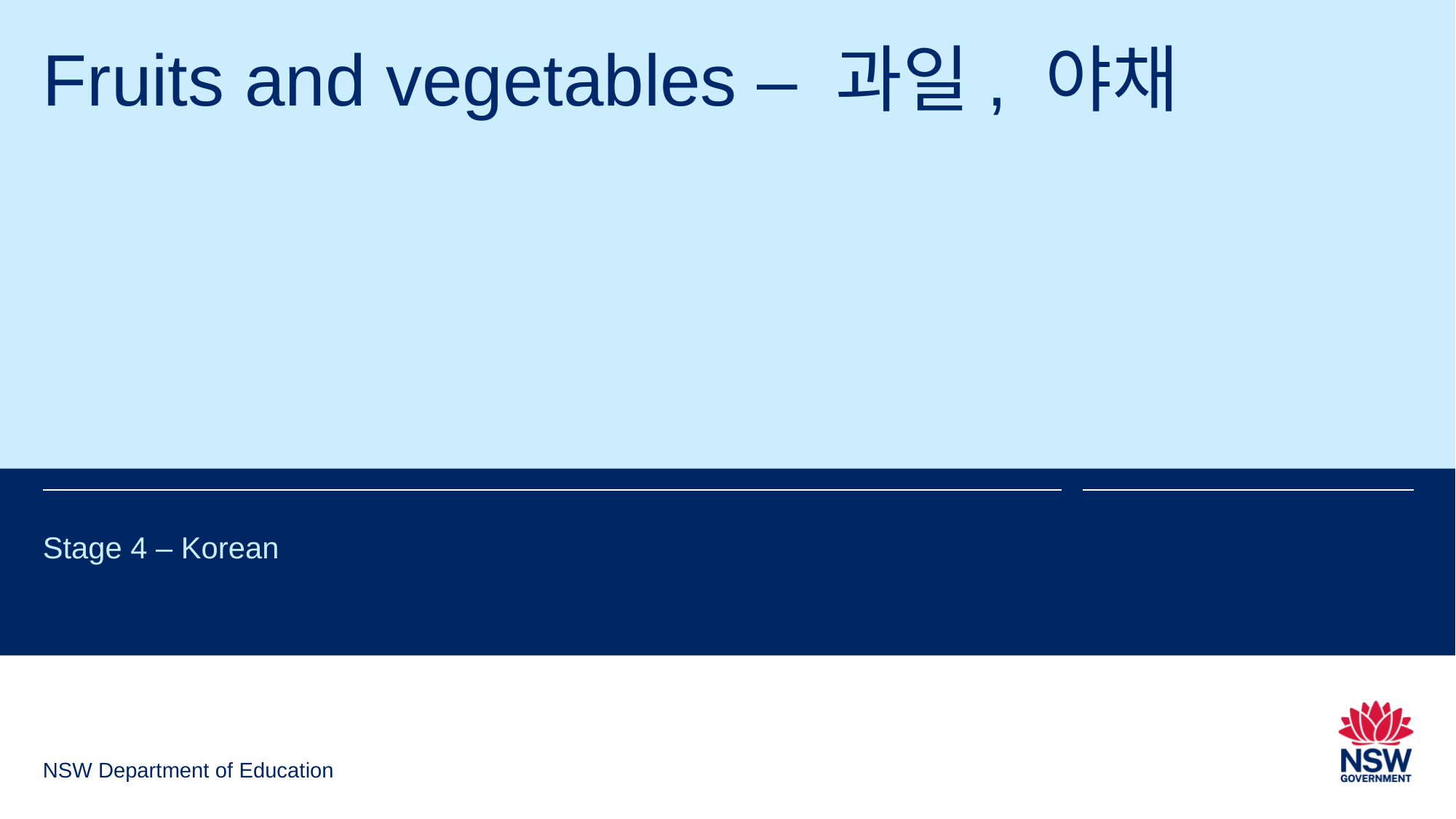

# Fruits and vegetables – 과일, 야채
Stage 4 – Korean
NSW Department of Education